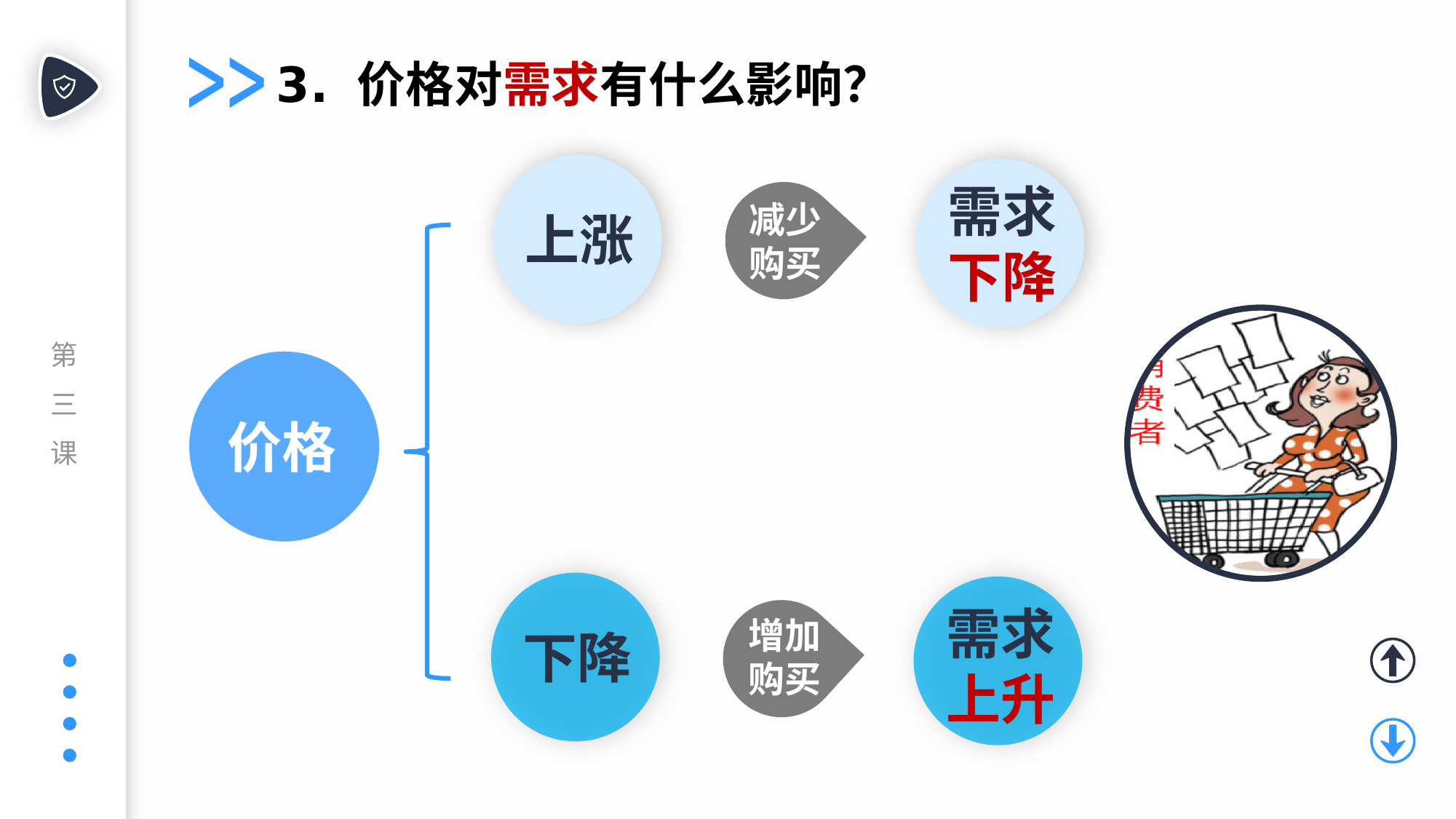

3. 价格对需求有什么影响？

上涨

需求下降

减少购买

价格

下降

需求上升

增加购买